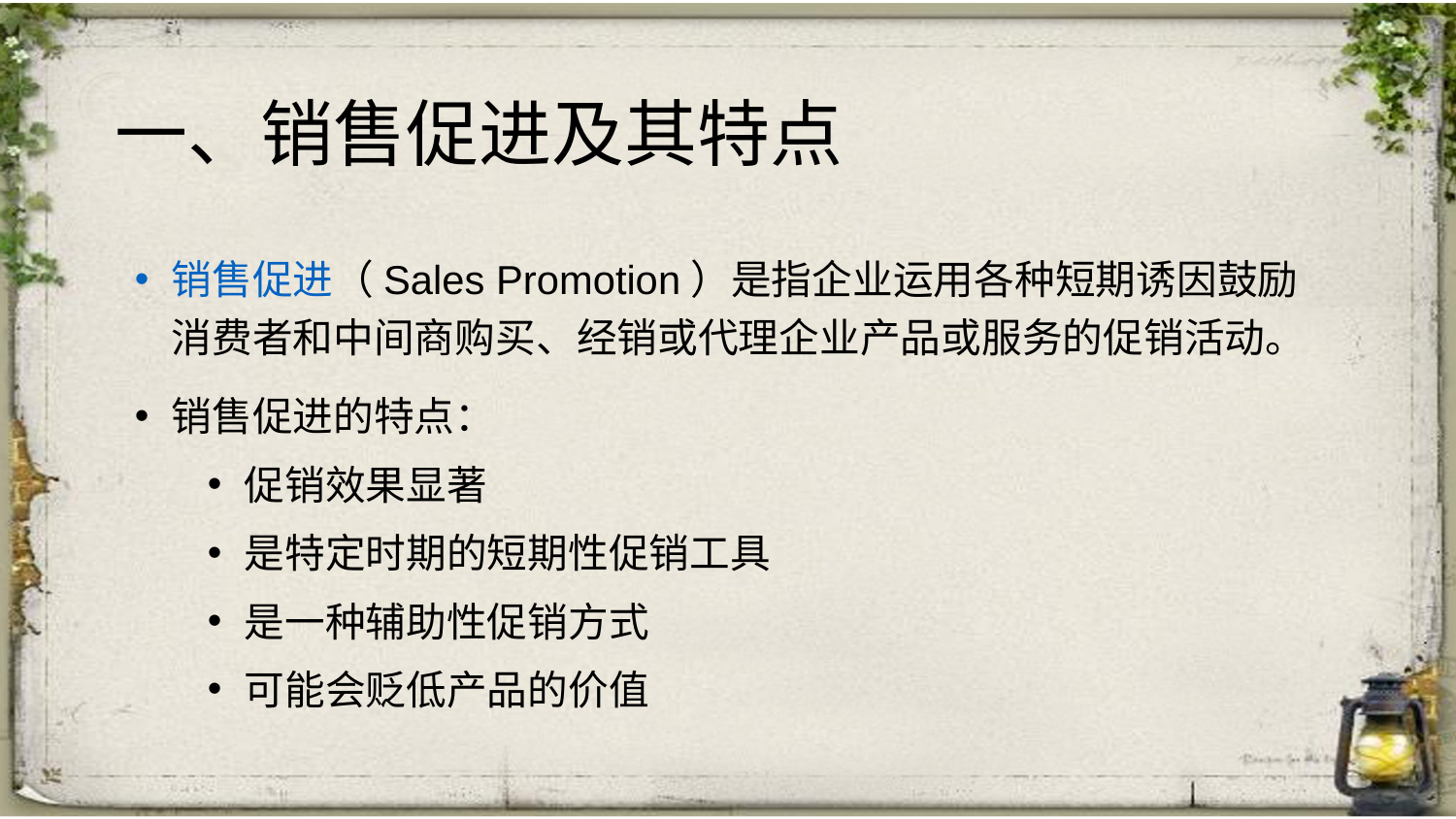

# 一、销售促进及其特点
销售促进（Sales Promotion）是指企业运用各种短期诱因鼓励消费者和中间商购买、经销或代理企业产品或服务的促销活动。
销售促进的特点：
促销效果显著
是特定时期的短期性促销工具
是一种辅助性促销方式
可能会贬低产品的价值